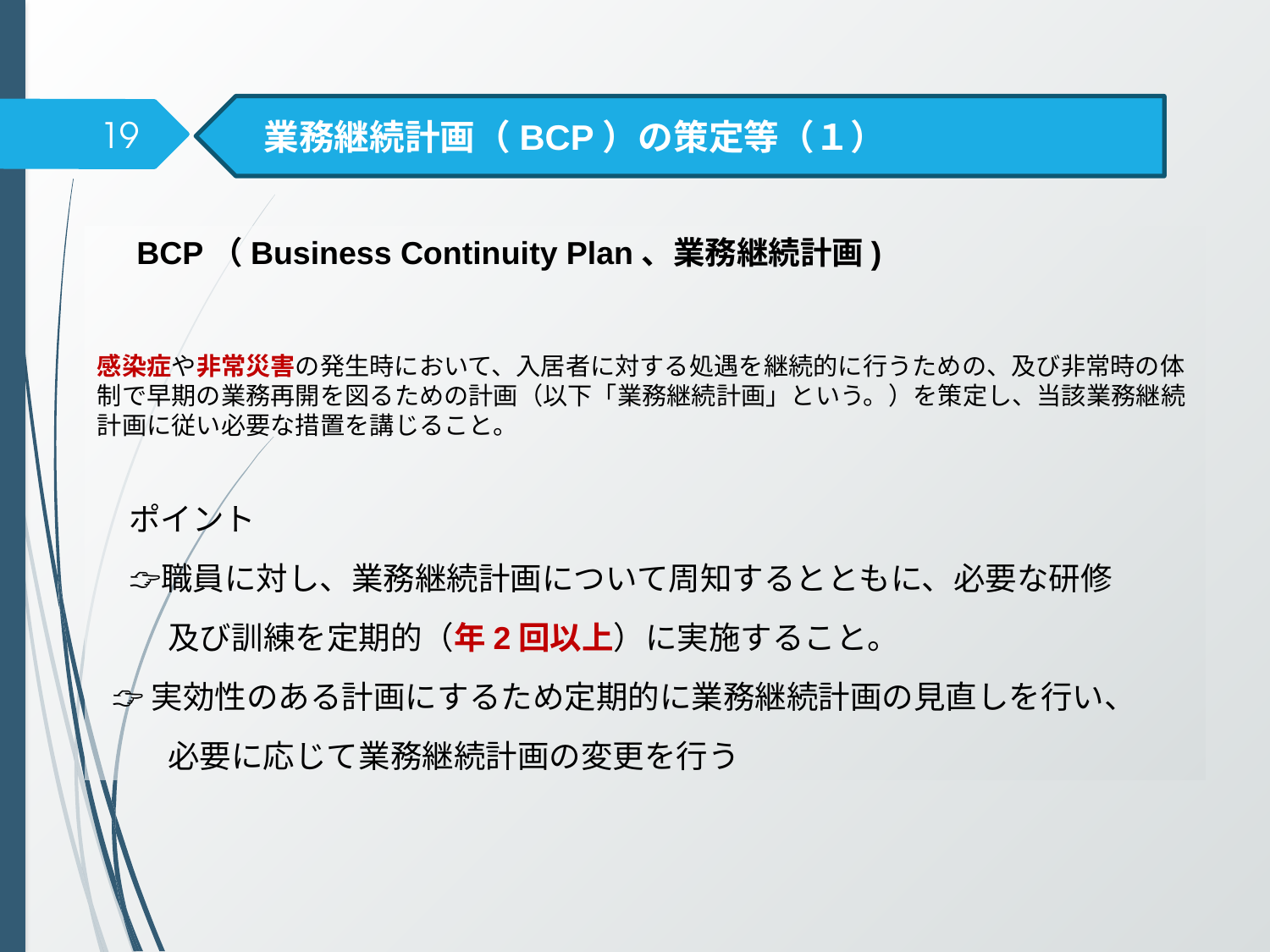

業務継続計画（BCP）の策定等（１）
19
　BCP（Business Continuity Plan、業務継続計画)

感染症や非常災害の発生時において、入居者に対する処遇を継続的に行うための、及び非常時の体制で早期の業務再開を図るための計画（以下「業務継続計画」という。）を策定し、当該業務継続計画に従い必要な措置を講じること。

　ポイント
　👉職員に対し、業務継続計画について周知するとともに、必要な研修
　　 及び訓練を定期的（年2回以上）に実施すること。
  👉実効性のある計画にするため定期的に業務継続計画の見直しを行い、
　　 必要に応じて業務継続計画の変更を行う